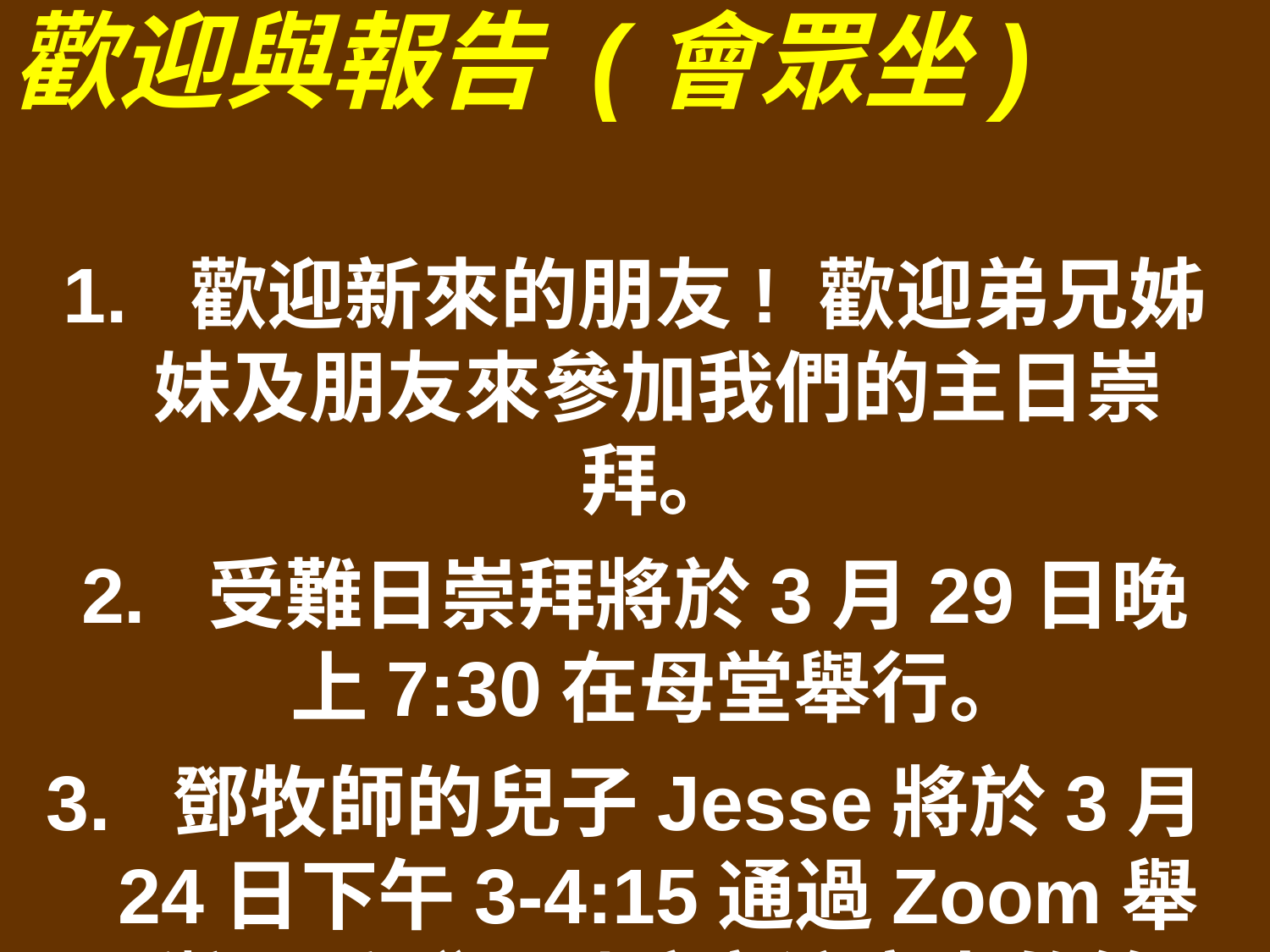

歡迎與報告 (會眾坐)

1.  歡迎新來的朋友! 歡迎弟兄姊妹及朋友來參加我們的主日崇拜。
2.  受難日崇拜將於3月29日晚上7:30在母堂舉行。
3.  鄧牧師的兒子Jesse將於3月24日下午3-4:15通過Zoom舉 辦題爲“吸引孩童注意力的策略”的講座，鼓勵所有主日學 老師參加。